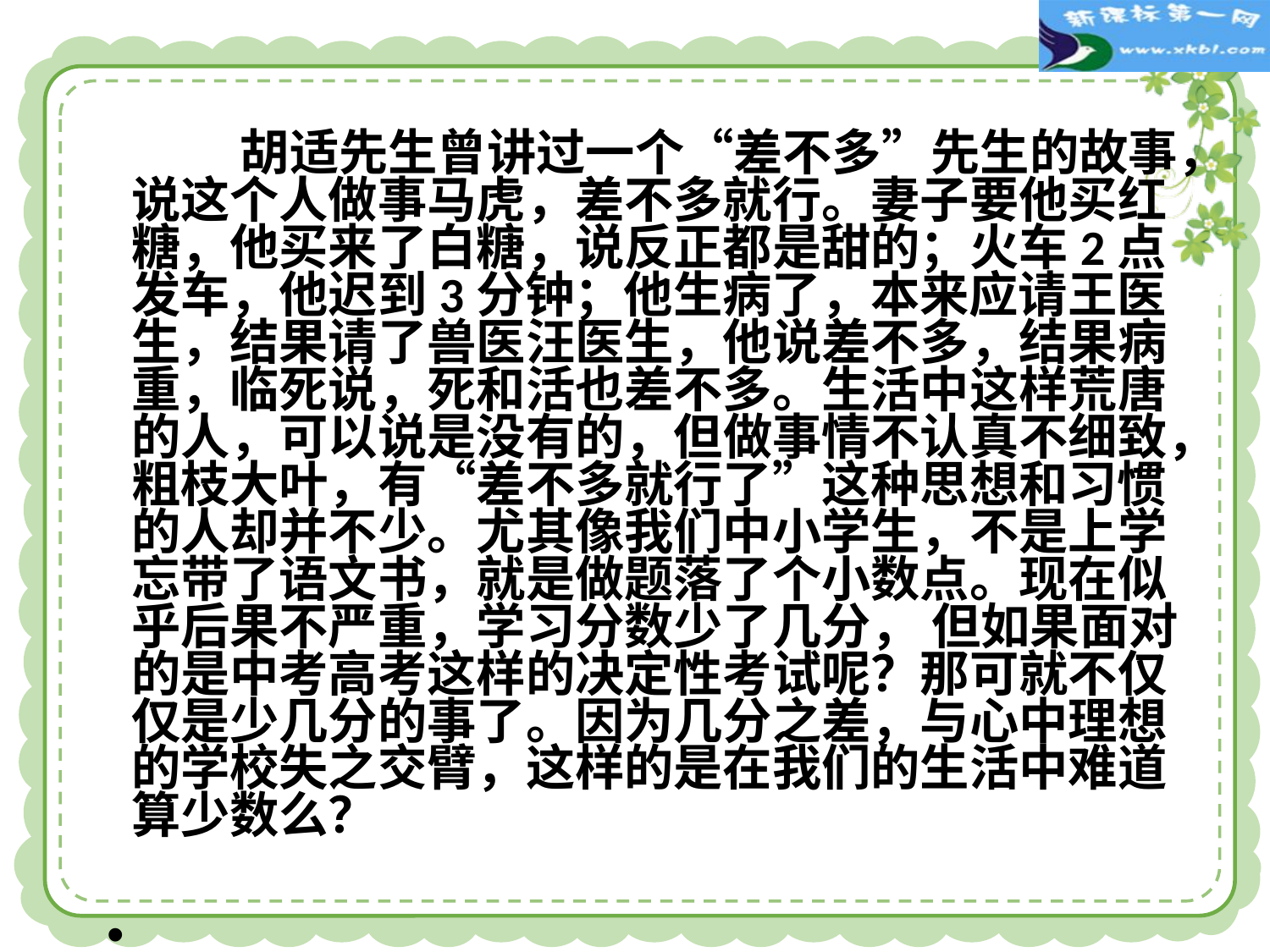

胡适先生曾讲过一个“差不多”先生的故事，说这个人做事马虎，差不多就行。妻子要他买红糖，他买来了白糖，说反正都是甜的；火车2点发车，他迟到3分钟；他生病了，本来应请王医生，结果请了兽医汪医生，他说差不多，结果病重，临死说，死和活也差不多。生活中这样荒唐的人，可以说是没有的，但做事情不认真不细致，粗枝大叶，有“差不多就行了”这种思想和习惯的人却并不少。尤其像我们中小学生，不是上学忘带了语文书，就是做题落了个小数点。现在似乎后果不严重，学习分数少了几分， 但如果面对的是中考高考这样的决定性考试呢？那可就不仅仅是少几分的事了。因为几分之差，与心中理想的学校失之交臂，这样的是在我们的生活中难道算少数么？